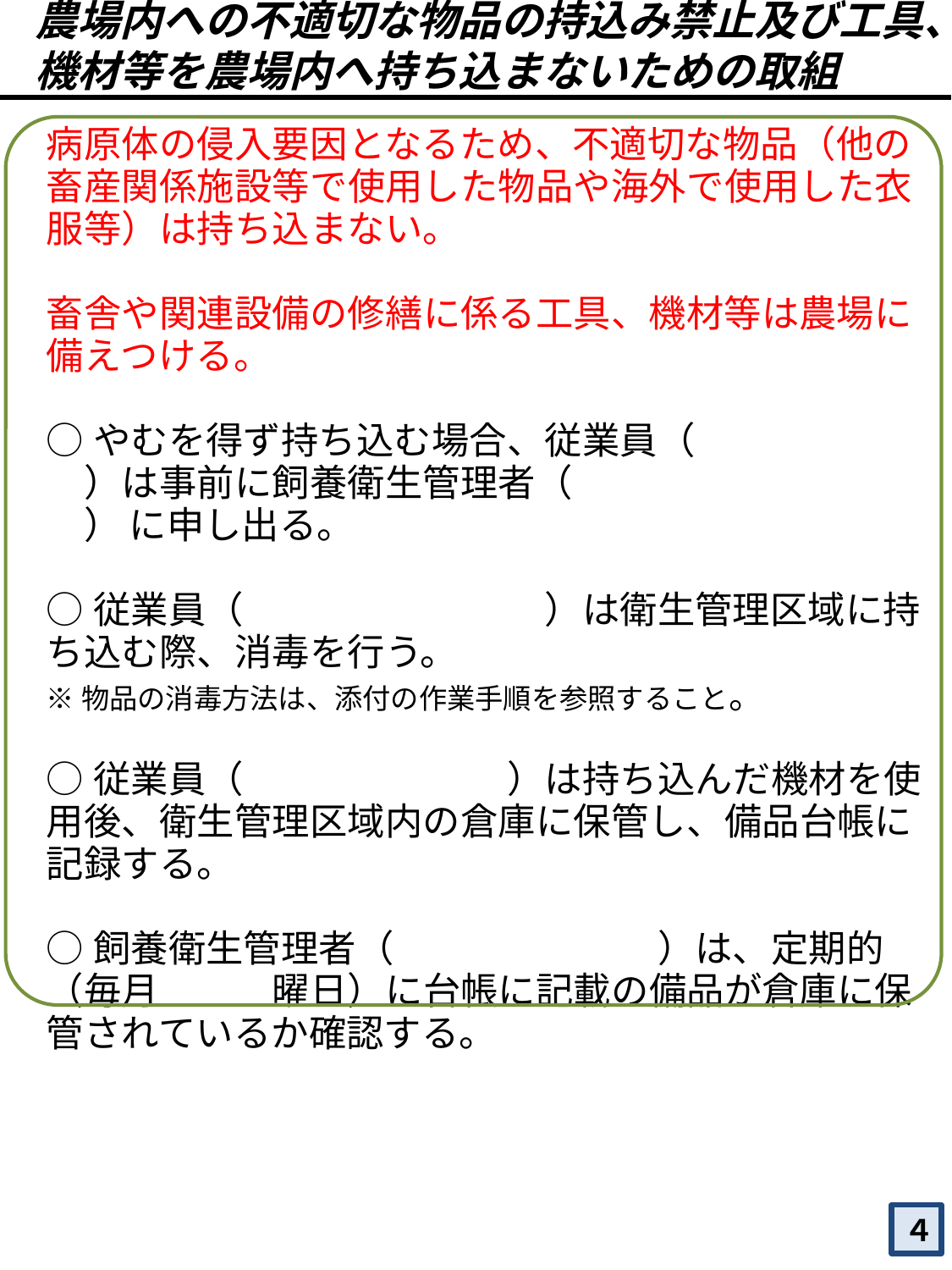

農場内への不適切な物品の持込み禁止及び工具、機材等を農場内へ持ち込まないための取組

病原体の侵入要因となるため、不適切な物品（他の畜産関係施設等で使用した物品や海外で使用した衣服等）は持ち込まない。

畜舎や関連設備の修繕に係る工具、機材等は農場に備えつける。

○やむを得ず持ち込む場合、従業員（　　　　　　）は事前に飼養衛生管理者（　　　　　　　　　） に申し出る。

○従業員（　　　　　　　　）は衛生管理区域に持ち込む際、消毒を行う。
※物品の消毒方法は、添付の作業手順を参照すること。

○従業員（　　　　　　　）は持ち込んだ機材を使用後、衛生管理区域内の倉庫に保管し、備品台帳に記録する。

○飼養衛生管理者（　　　　　　　）は、定期的（毎月　　　曜日）に台帳に記載の備品が倉庫に保管されているか確認する。

【記載】従事者名
【記載】飼養衛生管理者名
【記載】従事者名
【記載】従事者名
【記載】飼養衛生管理者名
【記載】毎月第●■曜日
４